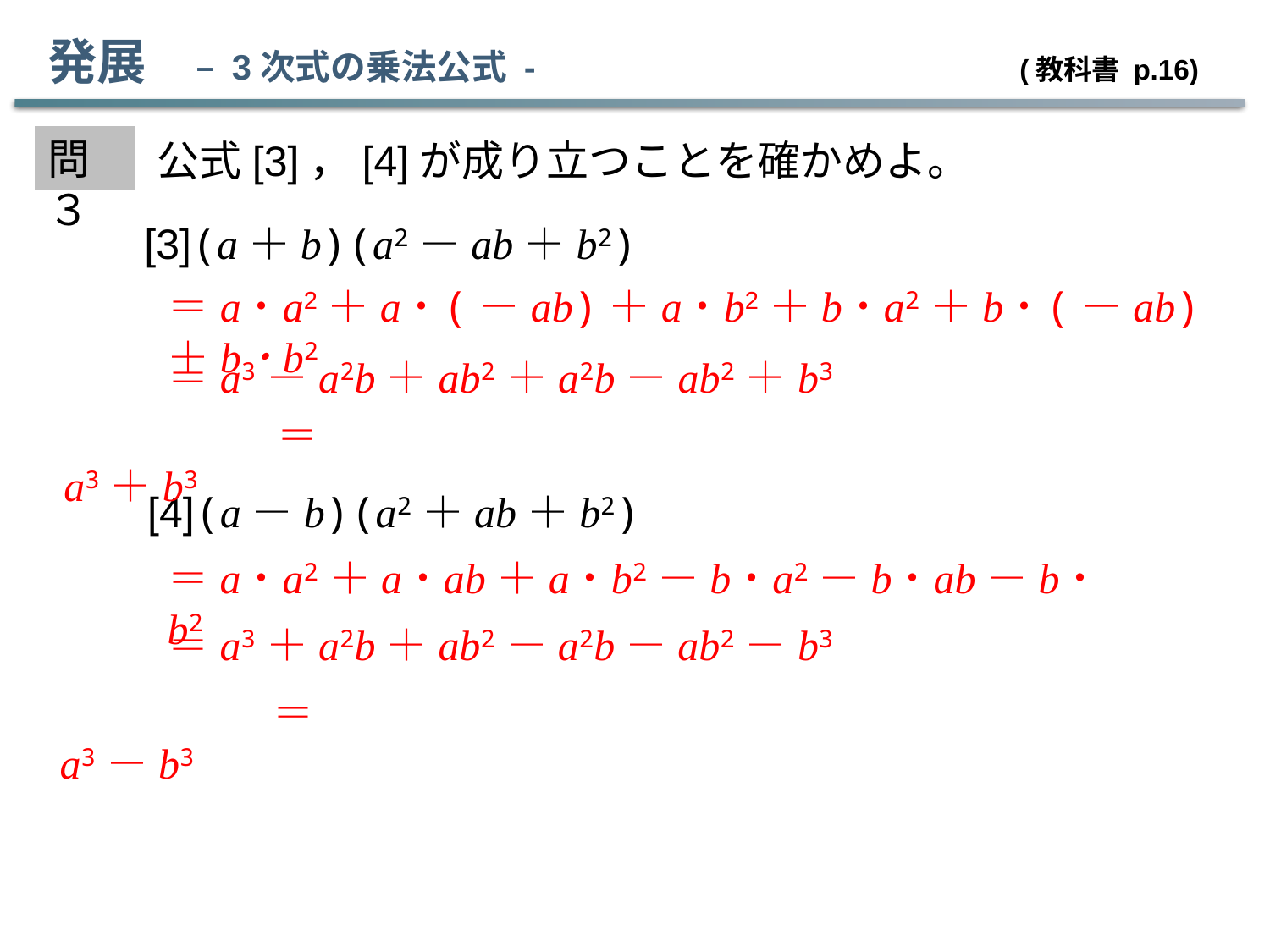

発展　– 3次式の乗法公式 -				      (教科書 p.16)
問３

公式[3]，[4]が成り立つことを確かめよ。
[3](a＋b)(a2－ab＋b2)
＝a･a2＋a･(－ab)＋a･b2＋b･a2＋b･(－ab)＋b･b2
＝a3－a2b＋ab2＋a2b－ab2＋b3
＝a3＋b3
[4](a－b)(a2＋ab＋b2)
＝a･a2＋a･ab＋a･b2－b･a2－b･ab－b･b2
＝a3＋a2b＋ab2－a2b－ab2－b3
＝a3－b3